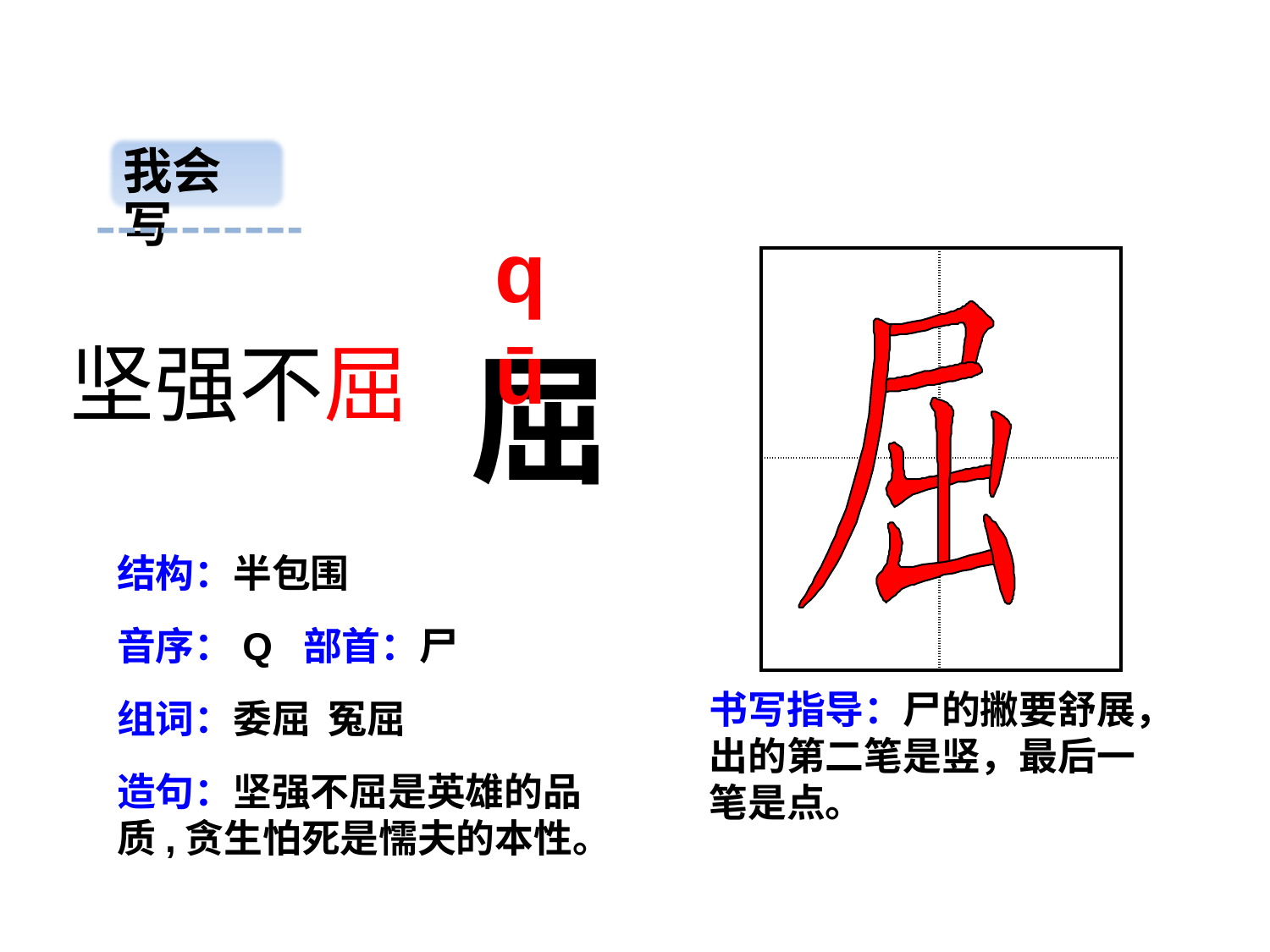

我会写

qū
|  |  |
| --- | --- |
|  |  |

坚强不屈
屈

结构：半包围
音序：Q  部首：尸
书写指导：尸的撇要舒展，出的第二笔是竖，最后一笔是点。
组词：委屈  冤屈
造句：坚强不屈是英雄的品质,贪生怕死是懦夫的本性。